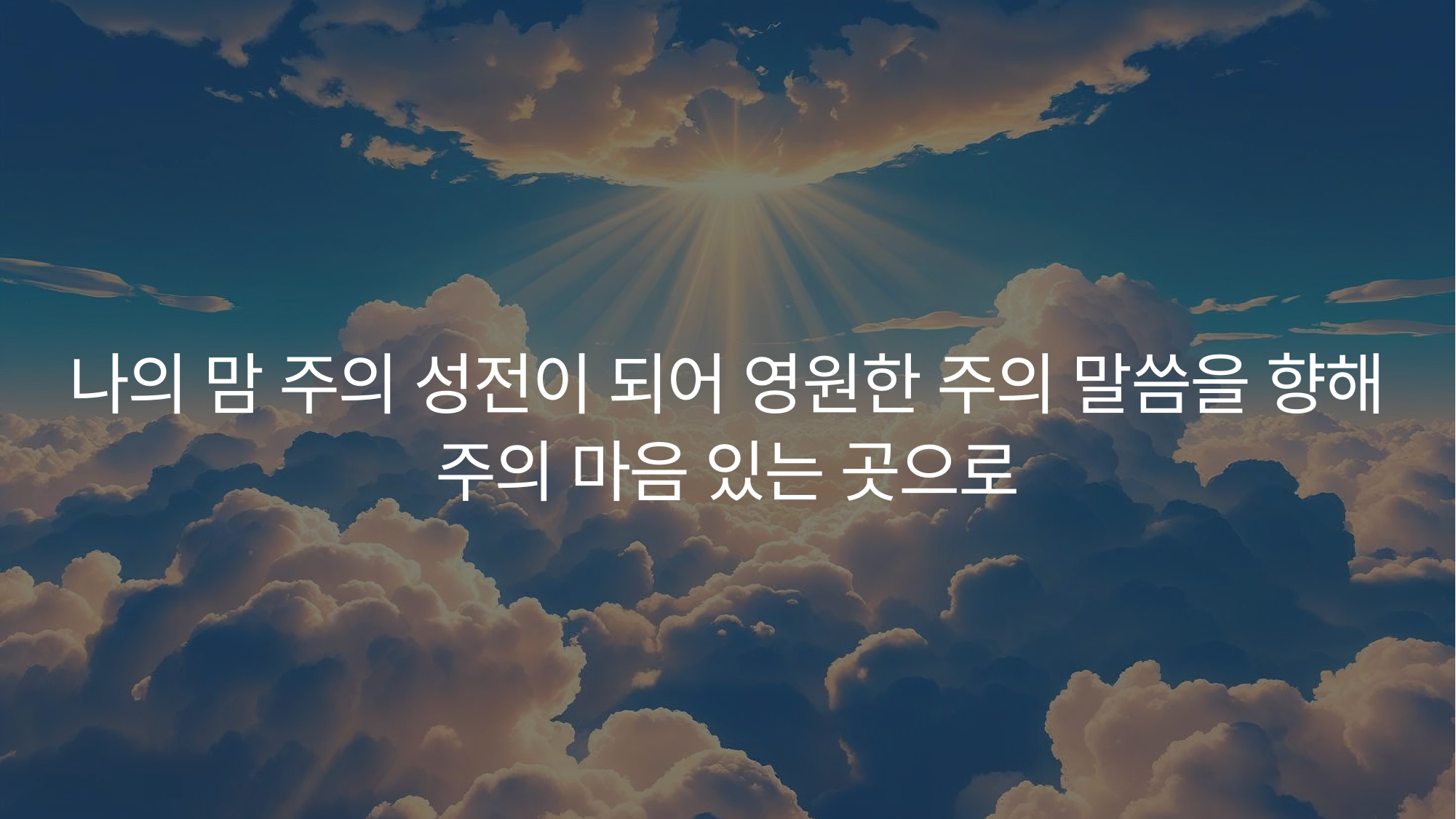

나의 맘 주의 성전이 되어 영원한 주의 말씀을 향해
주의 마음 있는 곳으로